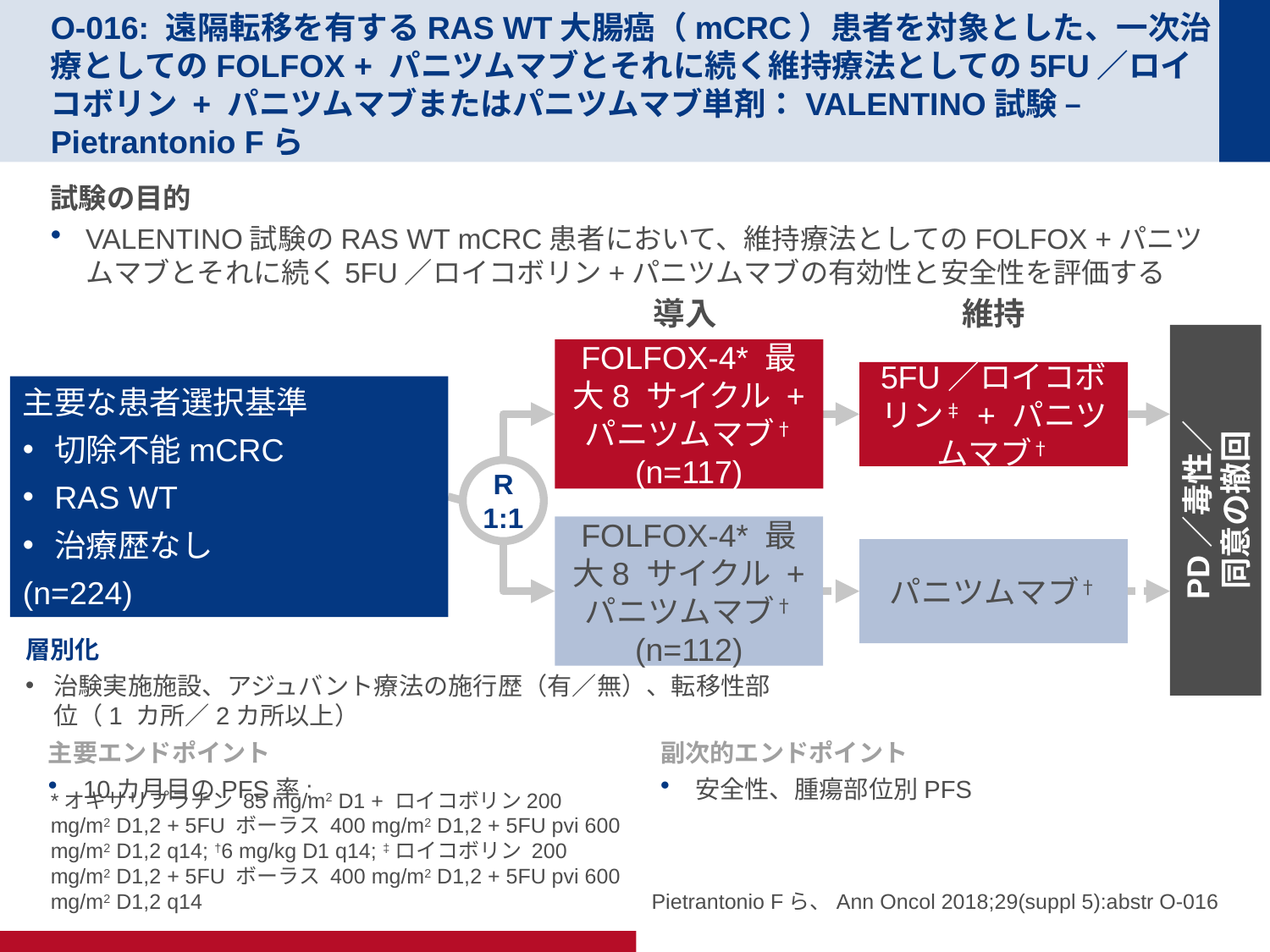

# O-016: 遠隔転移を有するRAS WT大腸癌（mCRC）患者を対象とした、一次治療としてのFOLFOX + パニツムマブとそれに続く維持療法としての5FU／ロイコボリン + パニツムマブまたはパニツムマブ単剤：VALENTINO試験 – Pietrantonio Fら
試験の目的
VALENTINO試験のRAS WT mCRC患者において、維持療法としてのFOLFOX +パニツムマブとそれに続く5FU／ロイコボリン+パニツムマブの有効性と安全性を評価する
導入
維持
PD／毒性／
同意の撤回
FOLFOX-4* 最大8 サイクル + パニツムマブ†
(n=117)
5FU／ロイコボリン‡ + パニツムマブ†
主要な患者選択基準
切除不能mCRC
RAS WT
治療歴なし
(n=224)
R
1:1
FOLFOX-4* 最大8 サイクル + パニツムマブ†
(n=112)
パニツムマブ†
層別化
治験実施施設、アジュバント療法の施行歴（有／無）、転移性部位（1 カ所／2カ所以上）
主要エンドポイント
10カ月目のPFS率:
副次的エンドポイント
安全性、腫瘍部位別PFS
*オキサリプラチン 85 mg/m2 D1 + ロイコボリン200 mg/m2 D1,2 + 5FU ボーラス 400 mg/m2 D1,2 + 5FU pvi 600 mg/m2 D1,2 q14; †6 mg/kg D1 q14; ‡ロイコボリン 200 mg/m2 D1,2 + 5FU ボーラス 400 mg/m2 D1,2 + 5FU pvi 600 mg/m2 D1,2 q14
Pietrantonio Fら、Ann Oncol 2018;29(suppl 5):abstr O-016